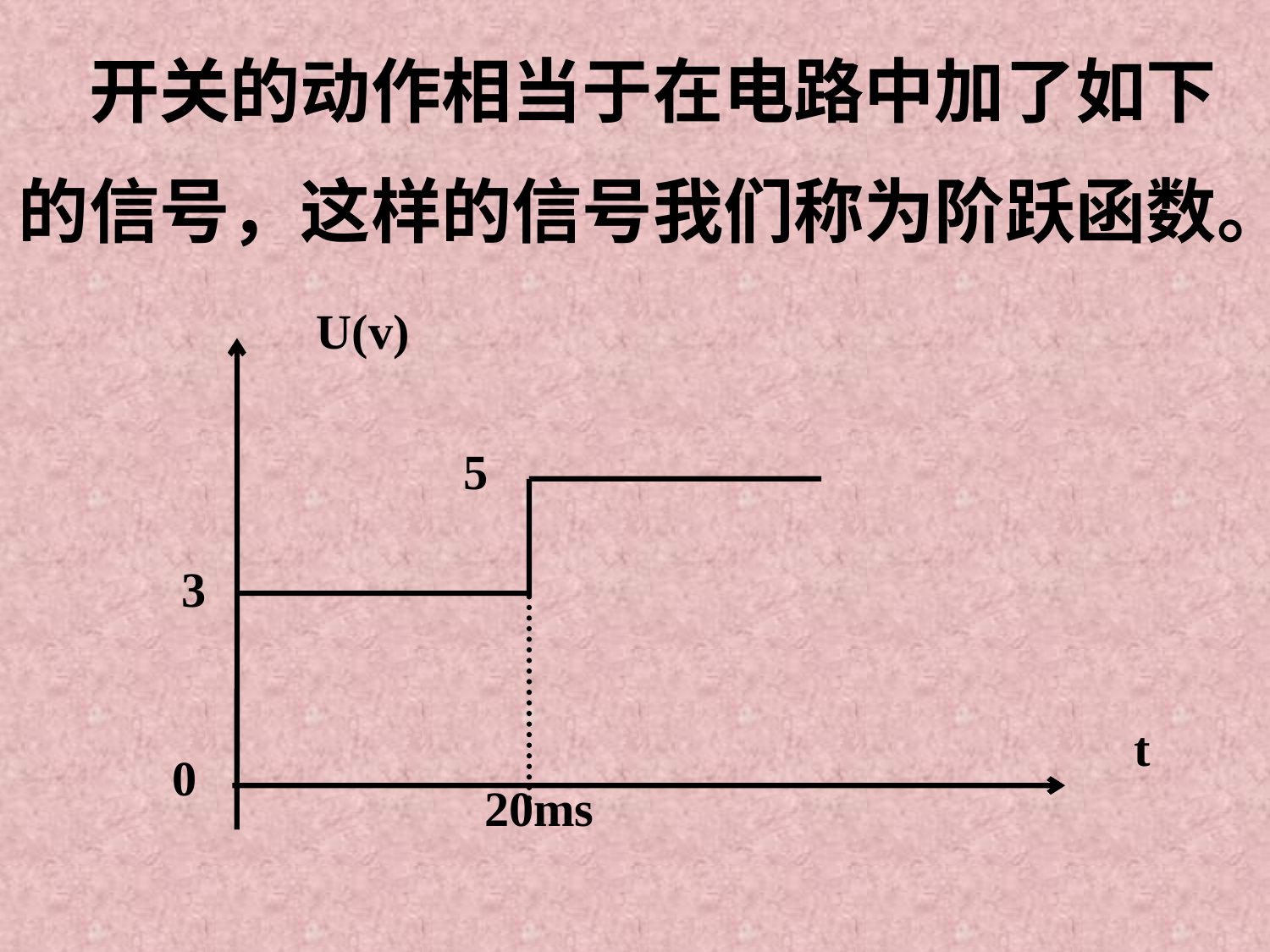

开关的动作相当于在电路中加了如下
的信号，这样的信号我们称为阶跃函数。
U(v)

5

3

t
0
20ms